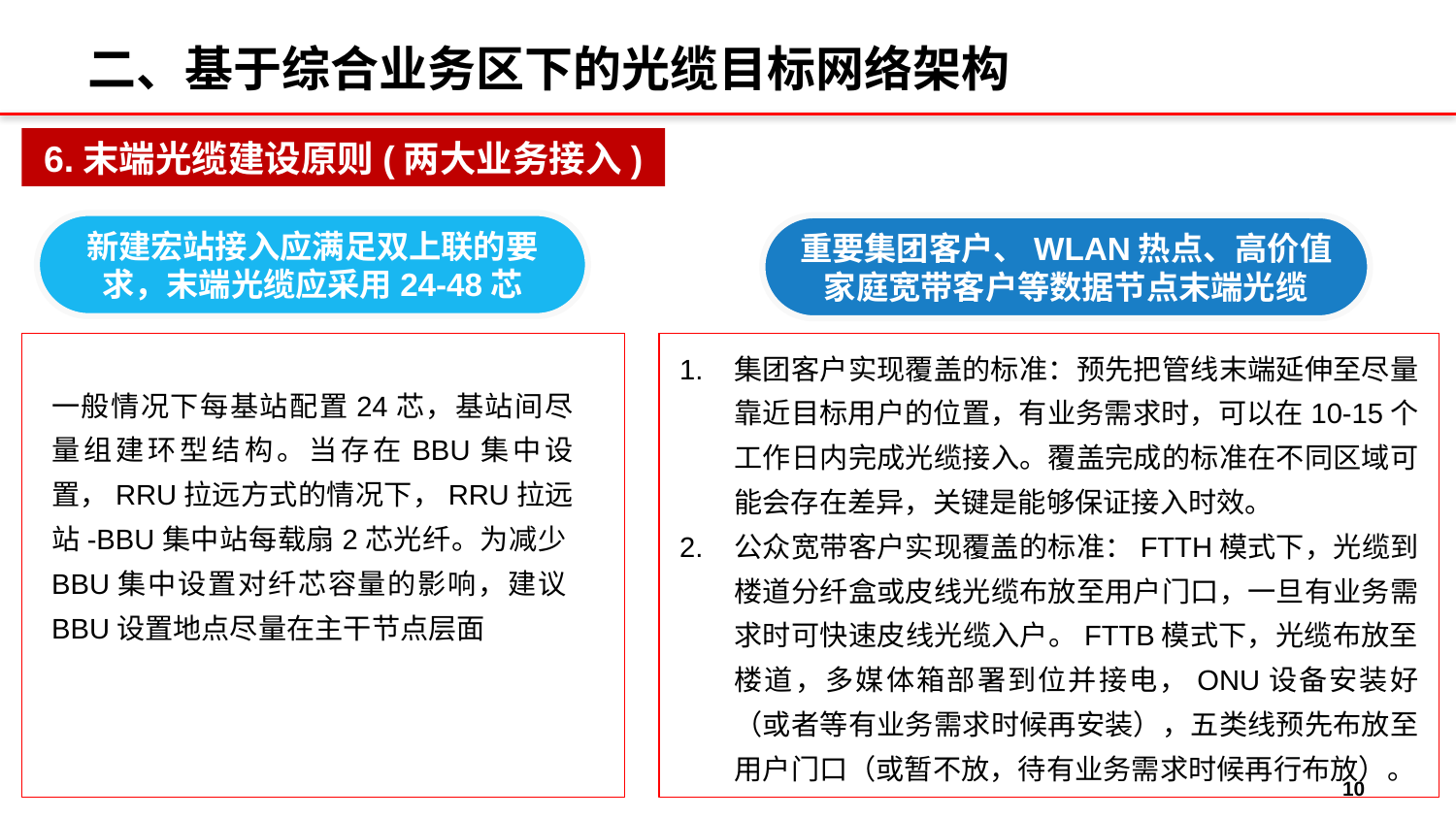

二、基于综合业务区下的光缆目标网络架构
6.末端光缆建设原则(两大业务接入)
新建宏站接入应满足双上联的要求，末端光缆应采用24-48芯
重要集团客户、WLAN热点、高价值家庭宽带客户等数据节点末端光缆

集团客户实现覆盖的标准：预先把管线末端延伸至尽量靠近目标用户的位置，有业务需求时，可以在10-15个工作日内完成光缆接入。覆盖完成的标准在不同区域可能会存在差异，关键是能够保证接入时效。
公众宽带客户实现覆盖的标准：FTTH模式下，光缆到楼道分纤盒或皮线光缆布放至用户门口，一旦有业务需求时可快速皮线光缆入户。FTTB模式下，光缆布放至楼道，多媒体箱部署到位并接电，ONU设备安装好（或者等有业务需求时候再安装），五类线预先布放至用户门口（或暂不放，待有业务需求时候再行布放）。
一般情况下每基站配置24芯，基站间尽量组建环型结构。当存在BBU集中设置，RRU拉远方式的情况下，RRU拉远站-BBU集中站每载扇2芯光纤。为减少BBU集中设置对纤芯容量的影响，建议BBU设置地点尽量在主干节点层面